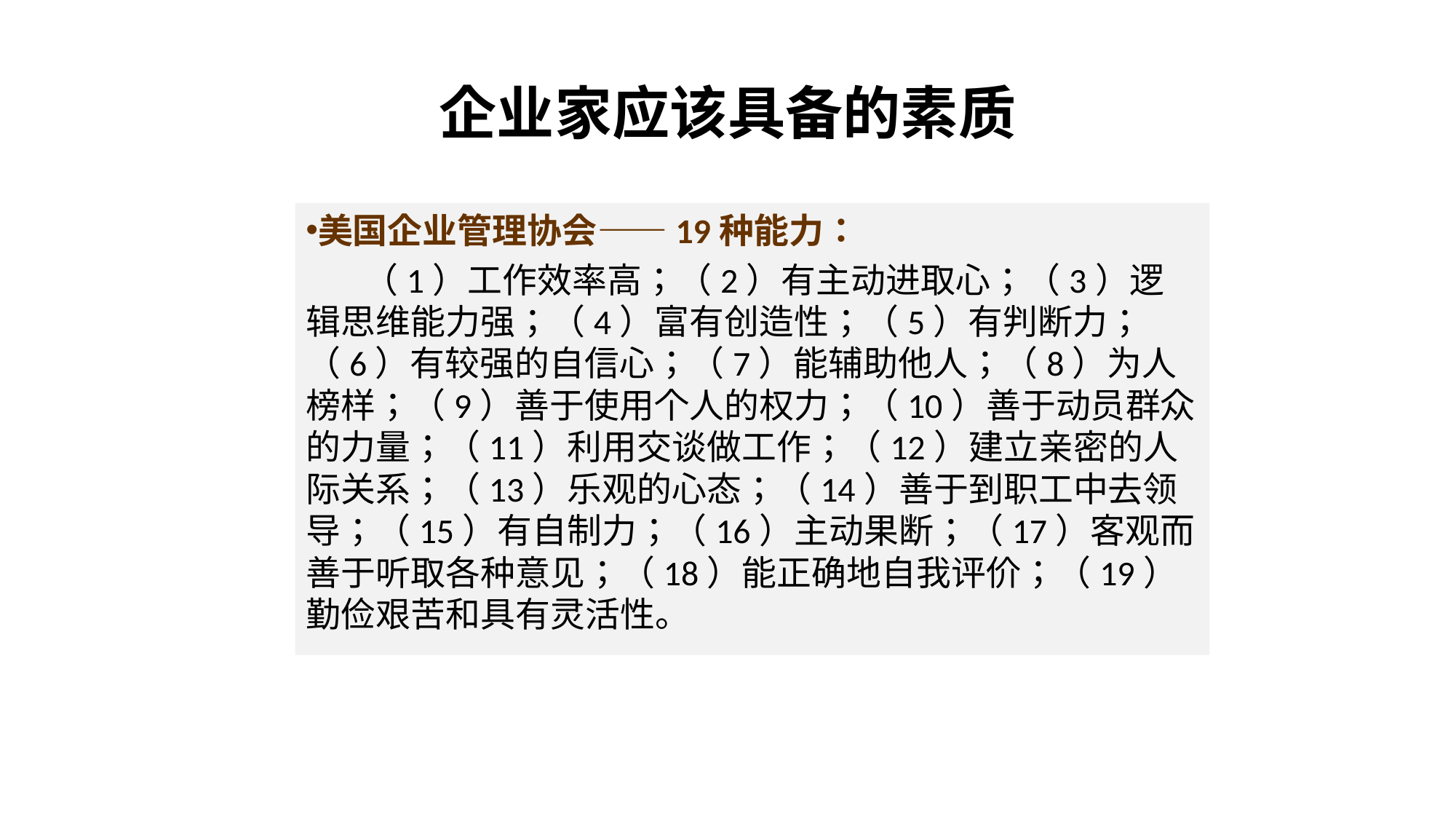

企业家应该具备的素质
美国企业管理协会——19种能力：
     （1）工作效率高；（2）有主动进取心；（3）逻辑思维能力强；（4）富有创造性；（5）有判断力；（6）有较强的自信心；（7）能辅助他人；（8）为人榜样；（9）善于使用个人的权力；（10）善于动员群众的力量；（11）利用交谈做工作；（12）建立亲密的人际关系；（13）乐观的心态；（14）善于到职工中去领导；（15）有自制力；（16）主动果断；（17）客观而善于听取各种意见；（18）能正确地自我评价；（19）勤俭艰苦和具有灵活性。